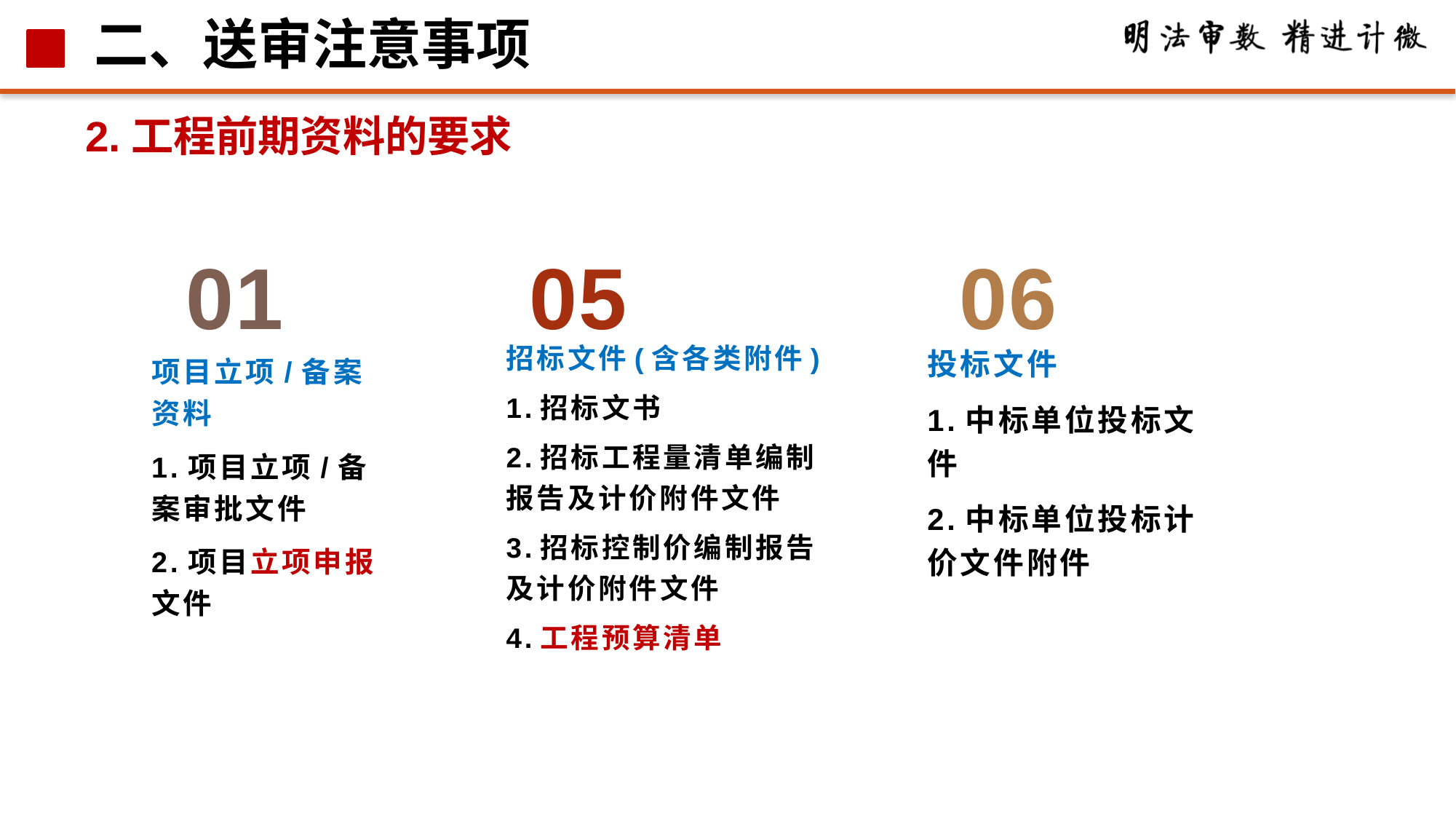

# 二、送审注意事项
2.工程前期资料的要求
06
05
01
招标文件(含各类附件)
1.招标文书
2.招标工程量清单编制报告及计价附件文件
3.招标控制价编制报告及计价附件文件
4.工程预算清单
投标文件
1.中标单位投标文件
2.中标单位投标计价文件附件
项目立项/备案资料
1.项目立项/备案审批文件
2.项目立项申报文件